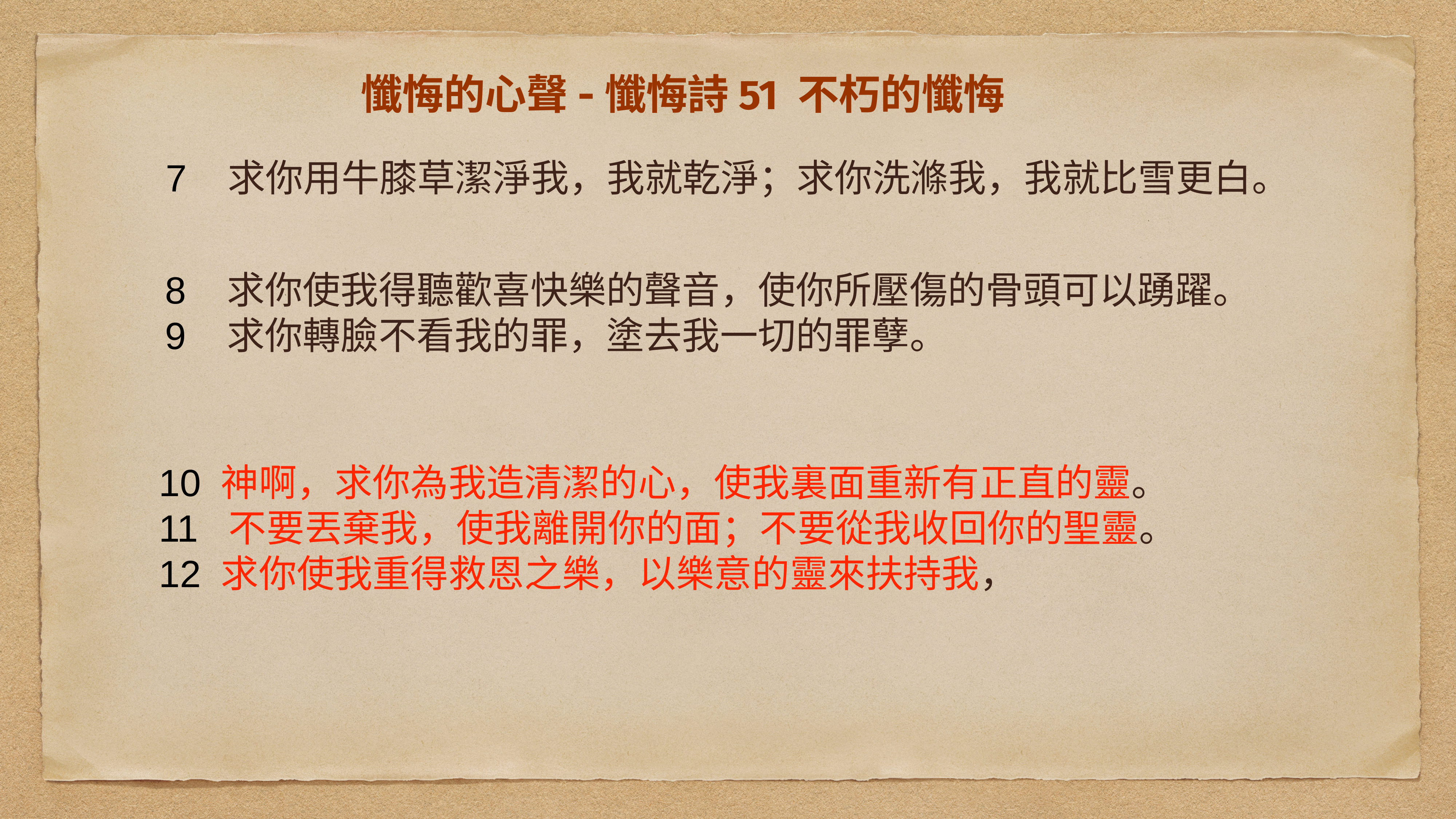

# 懺悔的心聲-懺悔詩51 不朽的懺悔
7   求你用牛膝草潔淨我，我就乾淨；求你洗滌我，我就比雪更白。
8   求你使我得聽歡喜快樂的聲音，使你所壓傷的骨頭可以踴躍。
9   求你轉臉不看我的罪，塗去我一切的罪孽。
10 神啊，求你為我造清潔的心，使我裏面重新有正直的靈。
11  不要丟棄我，使我離開你的面；不要從我收回你的聖靈。
12 求你使我重得救恩之樂，以樂意的靈來扶持我，